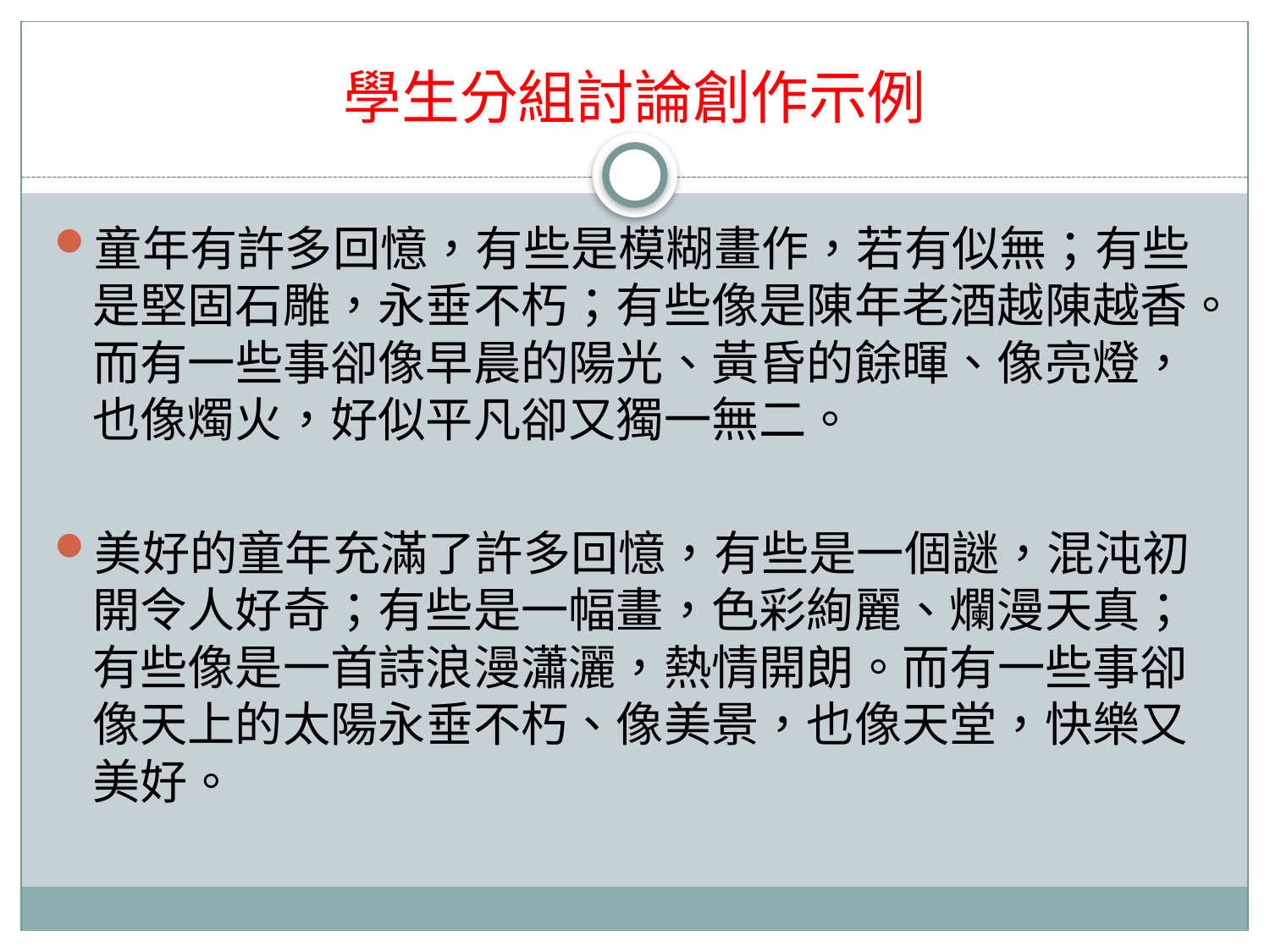

# 學生分組討論創作示例
童年有許多回憶，有些是模糊畫作，若有似無；有些是堅固石雕，永垂不朽；有些像是陳年老酒越陳越香。而有一些事卻像早晨的陽光、黃昏的餘暉、像亮燈，也像燭火，好似平凡卻又獨一無二。

美好的童年充滿了許多回憶，有些是一個謎，混沌初開令人好奇；有些是一幅畫，色彩絢麗、爛漫天真；有些像是一首詩浪漫瀟灑，熱情開朗。而有一些事卻像天上的太陽永垂不朽、像美景，也像天堂，快樂又美好。